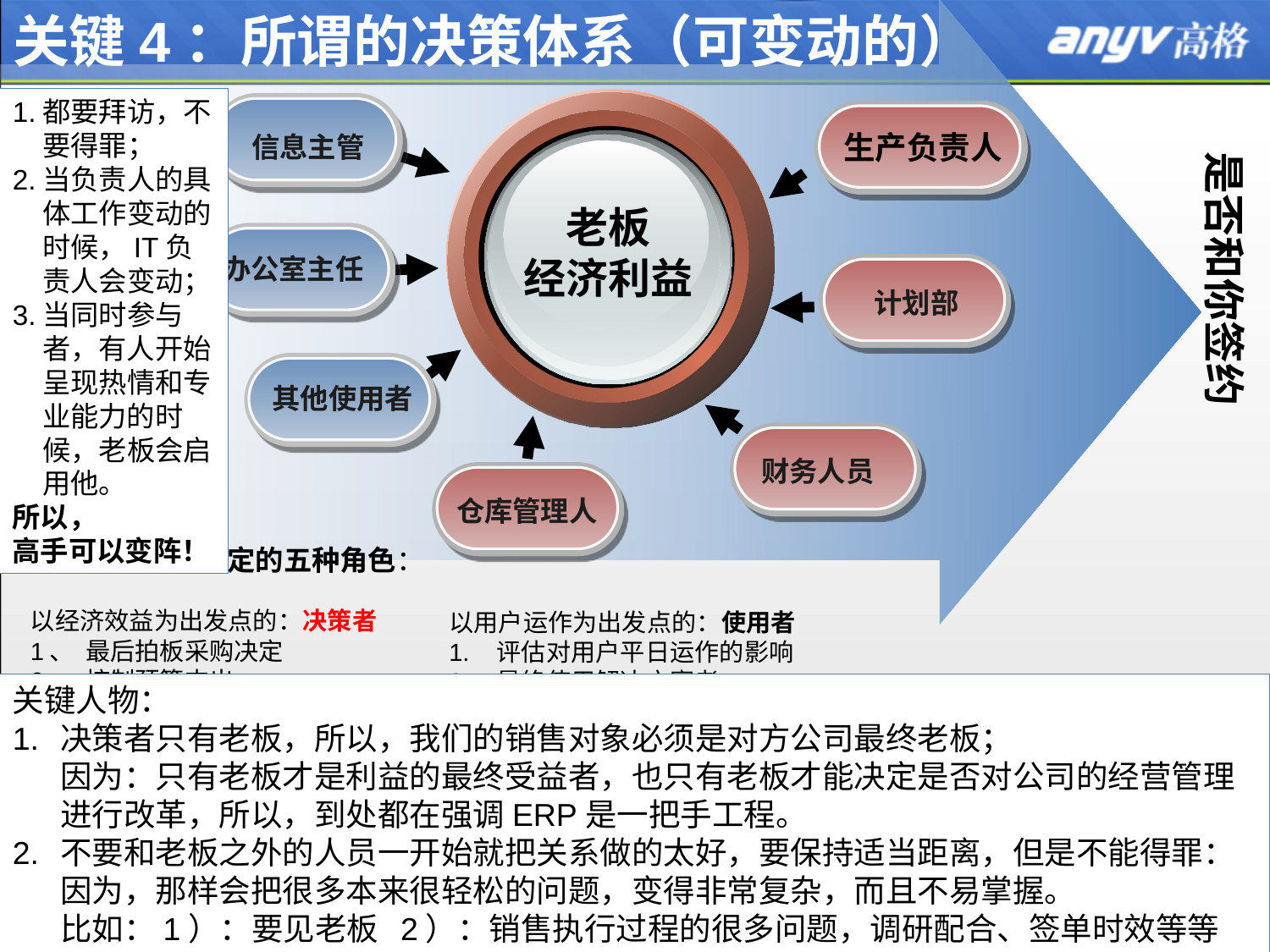

# 关键4：所谓的决策体系（可变动的）
都要拜访，不要得罪；
当负责人的具体工作变动的时候，IT负责人会变动；
当同时参与者，有人开始呈现热情和专业能力的时候，老板会启用他。
所以，
高手可以变阵！

老板
经济利益

生产负责人
信息主管
是否和你签约

办公室主任

计划部

其他使用者

财务人员

仓库管理人
影响企业采购决定的五种角色：

以经济效益为出发点的：决策者
1、  最后拍板采购决定
2、  控制预算支出
3、  能调配企业的资源
4、  有否决权

以技术把关为出发点的：参与者
具体评估每个解决方案
不能拍板做采购的决定
从技术角度出发，可以否定方案

以用户运作为出发点的：使用者
评估对用户平日运作的影响
最终使用解决方案者
有切身的关系
直接影响解决方案的成败

以双方连络沟通为出发点的：项目经理
协调厂家与客户之间的连络
提供厂家与客户之间的连络
提供厂家与客户采购项目的所需信息
内线：以帮助我们签单
帮助我们收集及传递客户竞争对导的情报
帮助我们出谋划策并对敏感信息进行保密
帮助我们创造销售机会
帮助我们讲好话
关键人物：
决策者只有老板，所以，我们的销售对象必须是对方公司最终老板；
因为：只有老板才是利益的最终受益者，也只有老板才能决定是否对公司的经营管理进行改革，所以，到处都在强调ERP是一把手工程。
不要和老板之外的人员一开始就把关系做的太好，要保持适当距离，但是不能得罪：
因为，那样会把很多本来很轻松的问题，变得非常复杂，而且不易掌握。
比如：1）：要见老板  2）：销售执行过程的很多问题，调研配合、签单时效等等